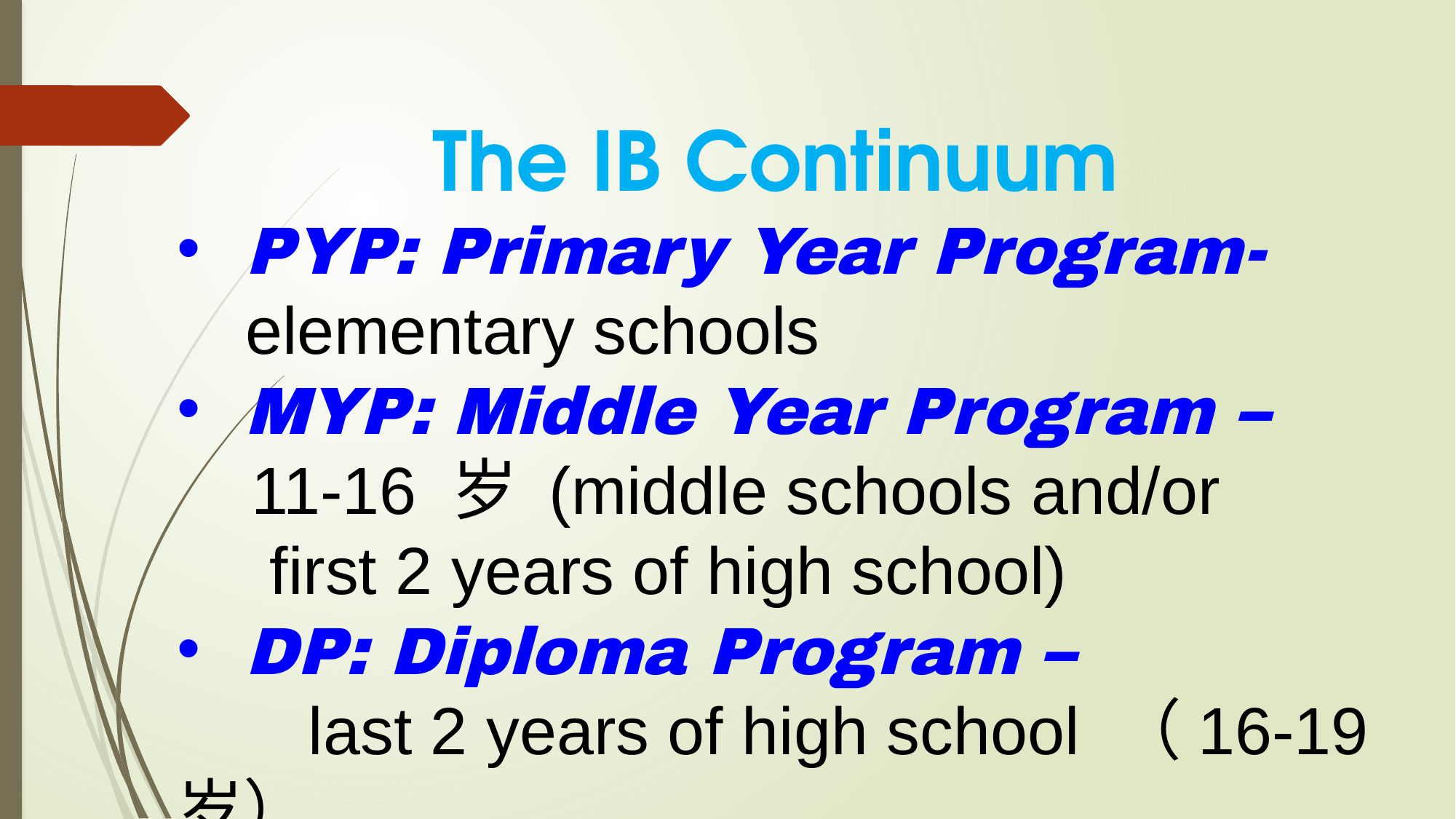

The IB Continuum
PYP: Primary Year Program- elementary schools
MYP: Middle Year Program –
    11-16 岁 (middle schools and/or
     first 2 years of high school)
DP: Diploma Program –
	 last 2 years of high school （16-19岁）